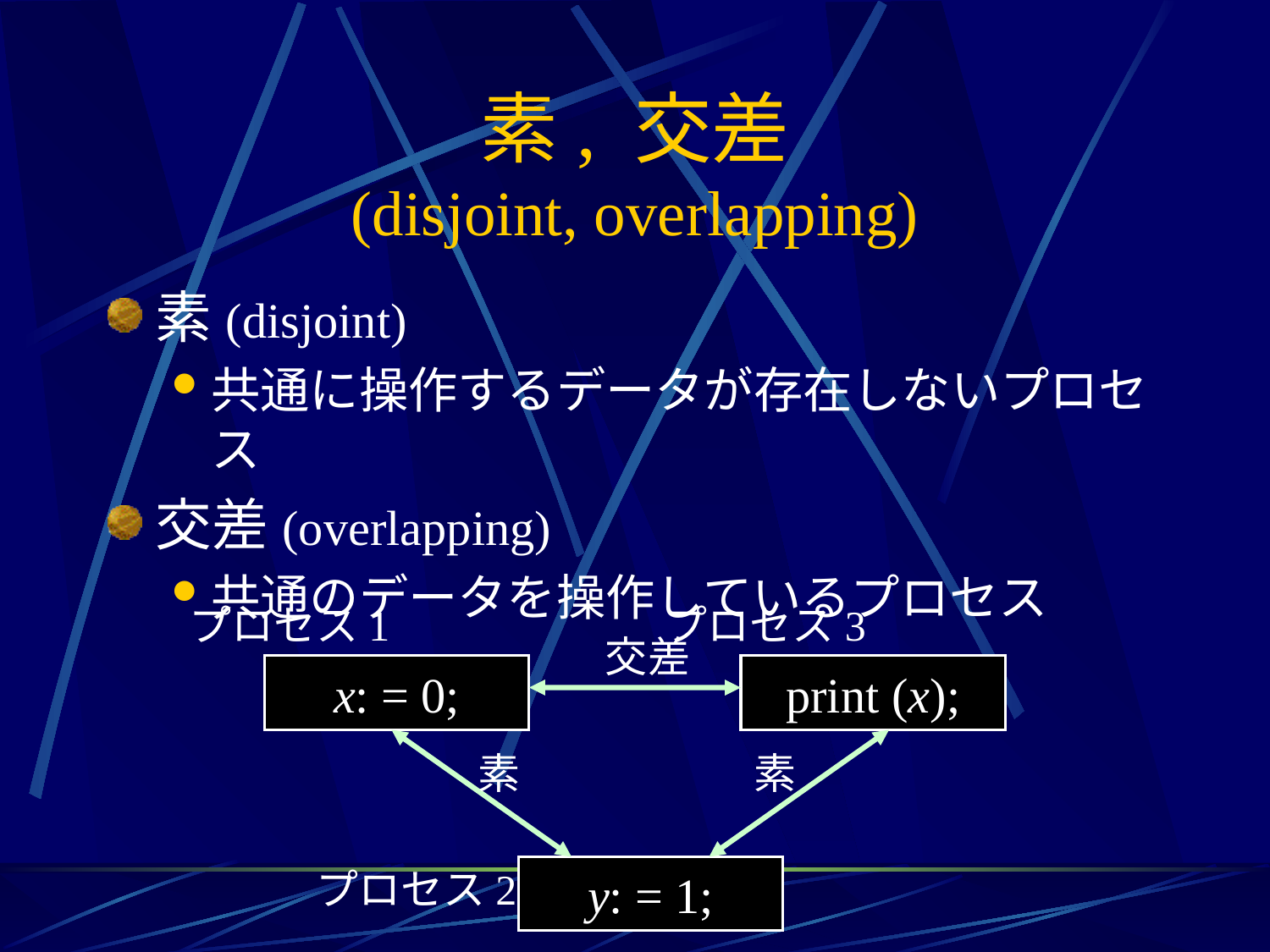

# 素, 交差 (disjoint, overlapping)
素(disjoint)
共通に操作するデータが存在しないプロセス
交差(overlapping)
共通のデータを操作しているプロセス
プロセス1
プロセス3
交差

x: = 0;
print (x);

素
素
プロセス2
y: = 1;